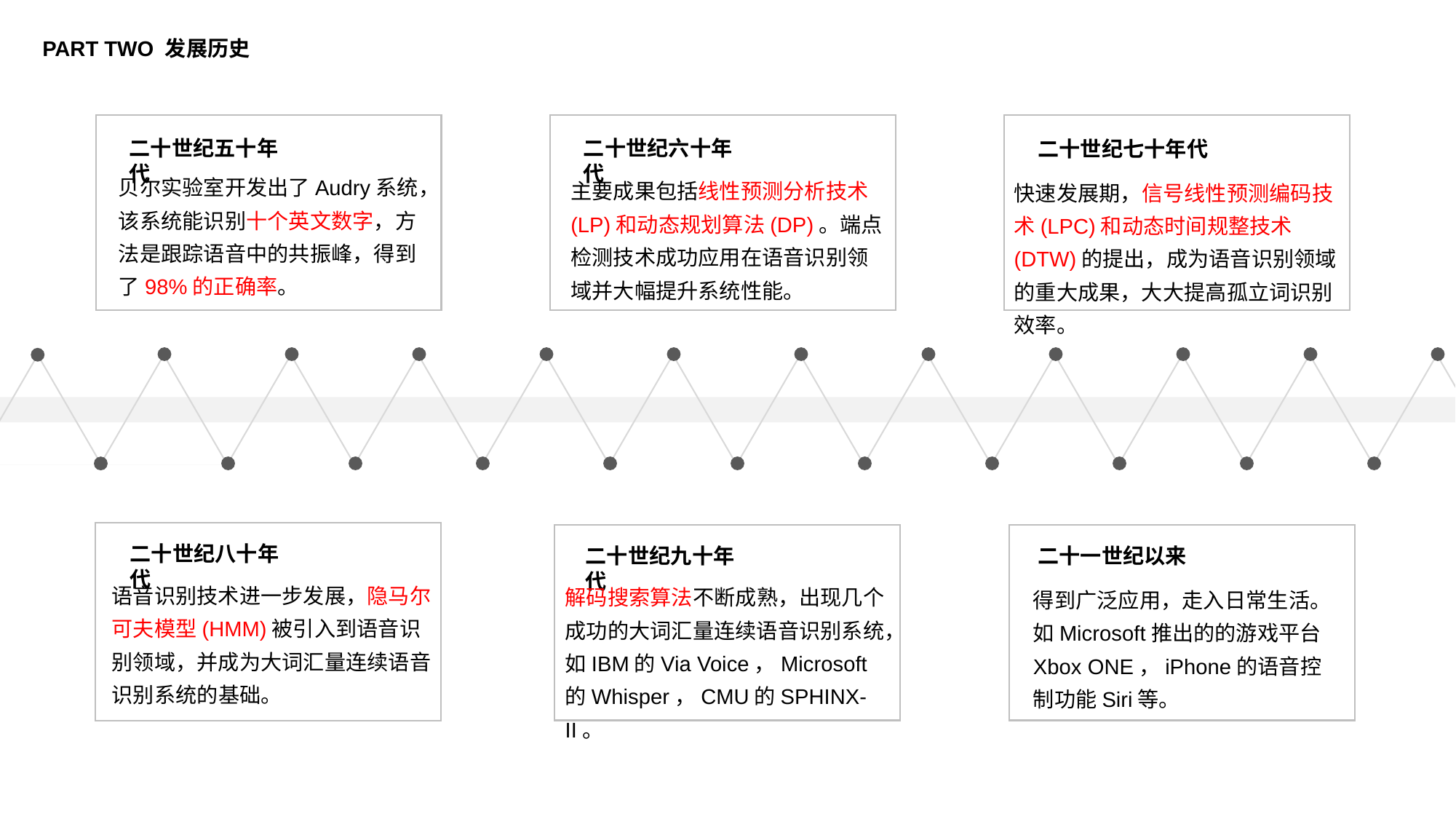

PART TWO 发展历史

二十世纪五十年代
贝尔实验室开发出了Audry系统，该系统能识别十个英文数字，方法是跟踪语音中的共振峰，得到了98%的正确率。

二十世纪六十年代
主要成果包括线性预测分析技术(LP)和动态规划算法(DP)。端点检测技术成功应用在语音识别领域并大幅提升系统性能。

二十世纪七十年代
快速发展期，信号线性预测编码技术(LPC)和动态时间规整技术(DTW)的提出，成为语音识别领域的重大成果，大大提高孤立词识别效率。

二十世纪八十年代
语音识别技术进一步发展，隐马尔可夫模型(HMM)被引入到语音识别领域，并成为大词汇量连续语音识别系统的基础。

二十世纪九十年代
解码搜索算法不断成熟，出现几个成功的大词汇量连续语音识别系统，如IBM的Via Voice，Microsoft的Whisper，CMU的SPHINX-II。

二十一世纪以来
得到广泛应用，走入日常生活。如Microsoft推出的的游戏平台Xbox ONE，iPhone的语音控制功能Siri等。